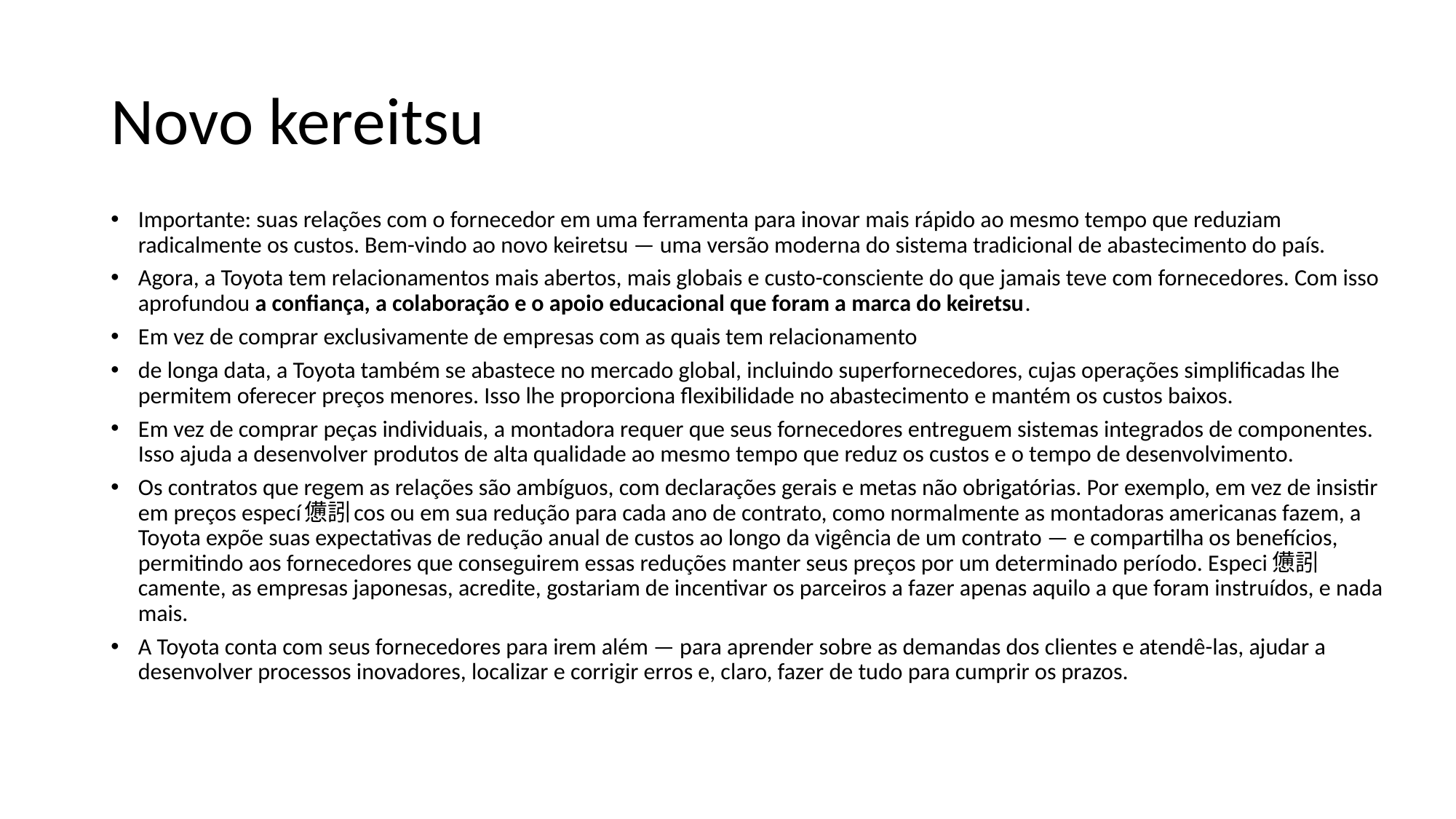

# Novo kereitsu
Importante: suas relações com o fornecedor em uma ferramenta para inovar mais rápido ao mesmo tempo que reduziam radicalmente os custos. Bem-vindo ao novo keiretsu — uma versão moderna do sistema tradicional de abastecimento do país.
Agora, a Toyota tem relacionamentos mais abertos, mais globais e custo-consciente do que jamais teve com fornecedores. Com isso aprofundou a confiança, a colaboração e o apoio educacional que foram a marca do keiretsu.
Em vez de comprar exclusivamente de empresas com as quais tem relacionamento
de longa data, a Toyota também se abastece no mercado global, incluindo superfornecedores, cujas operações simplificadas lhe permitem oferecer preços menores. Isso lhe proporciona flexibilidade no abastecimento e mantém os custos baixos.
Em vez de comprar peças individuais, a montadora requer que seus fornecedores entreguem sistemas integrados de componentes. Isso ajuda a desenvolver produtos de alta qualidade ao mesmo tempo que reduz os custos e o tempo de desenvolvimento.
Os contratos que regem as relações são ambíguos, com declarações gerais e metas não obrigatórias. Por exemplo, em vez de insistir em preços especí憊訠cos ou em sua redução para cada ano de contrato, como normalmente as montadoras americanas fazem, a Toyota expõe suas expectativas de redução anual de custos ao longo da vigência de um contrato — e compartilha os benefícios, permitindo aos fornecedores que conseguirem essas reduções manter seus preços por um determinado período. Especi憊訠camente, as empresas japonesas, acredite, gostariam de incentivar os parceiros a fazer apenas aquilo a que foram instruídos, e nada mais.
A Toyota conta com seus fornecedores para irem além — para aprender sobre as demandas dos clientes e atendê-las, ajudar a desenvolver processos inovadores, localizar e corrigir erros e, claro, fazer de tudo para cumprir os prazos.